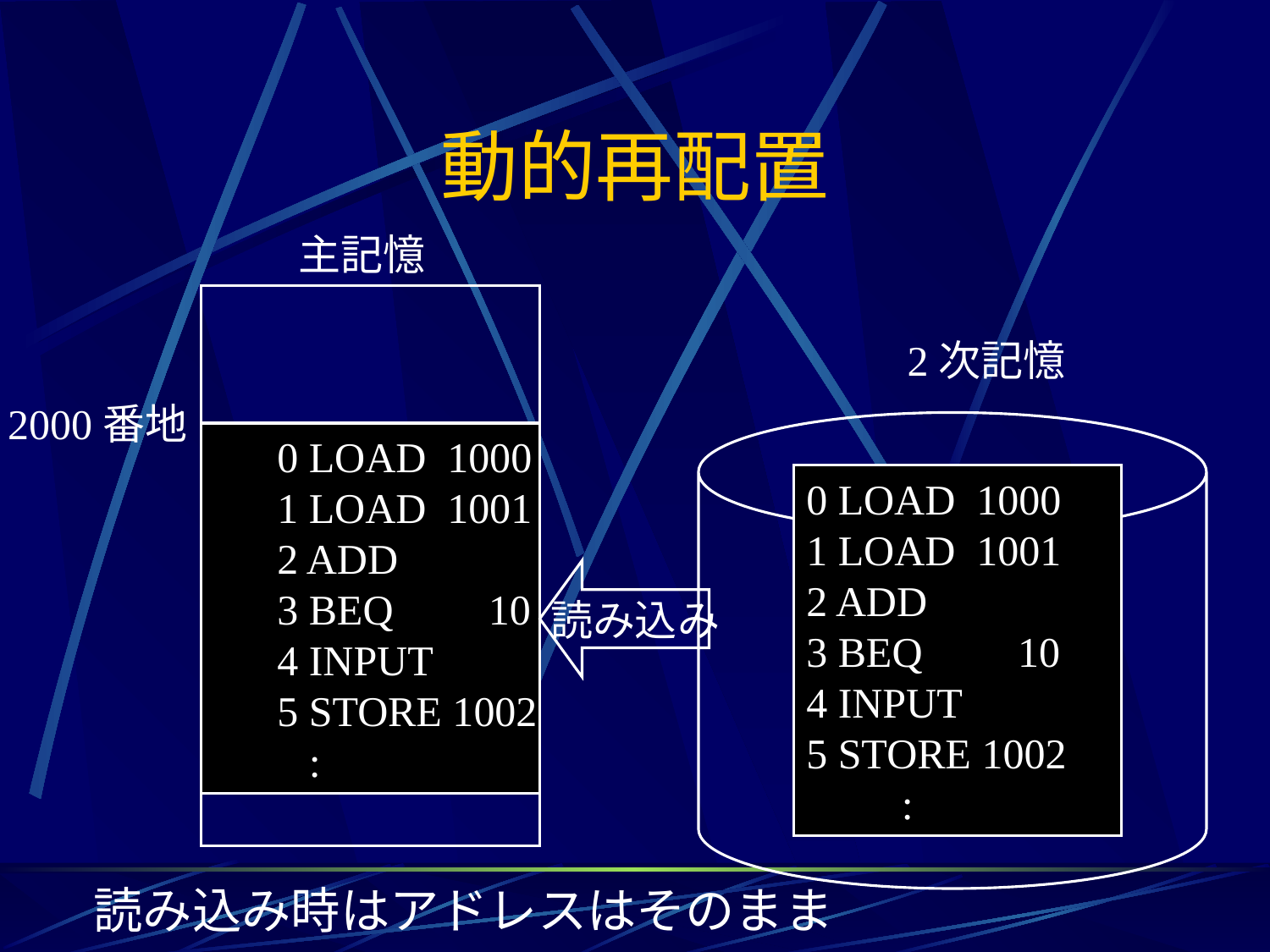

# 動的再配置
主記憶

2次記憶
2000番地

      0 LOAD  1000
      1 LOAD  1001
      2 ADD
      3 BEQ         10
      4 INPUT
      5 STORE 1002
         :
読み込み
0 LOAD  1000
1 LOAD  1001
2 ADD
3 BEQ         10
4 INPUT
5 STORE 1002
         :
読み込み時はアドレスはそのまま